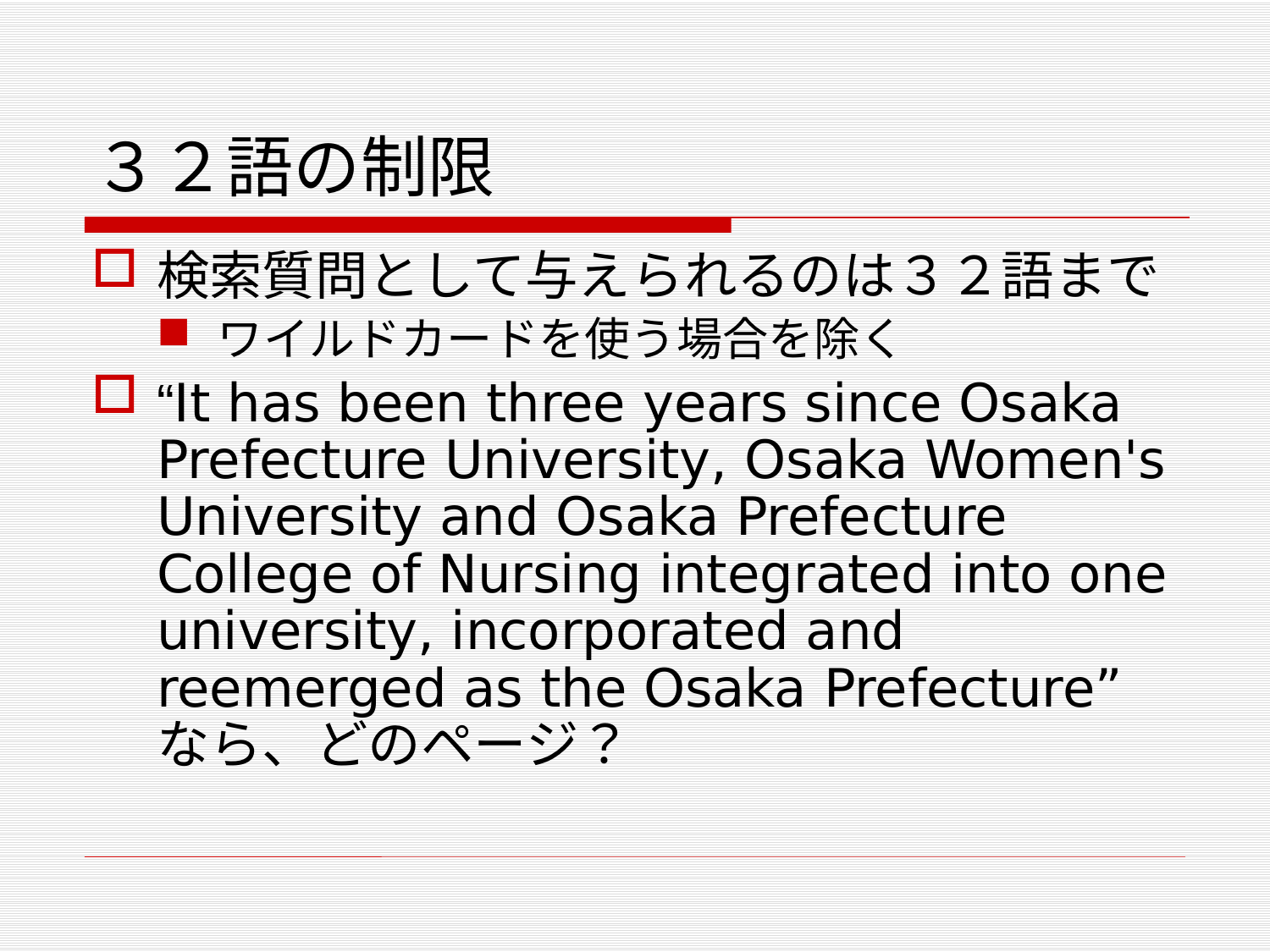

# ３２語の制限
検索質問として与えられるのは３２語まで
ワイルドカードを使う場合を除く
“It has been three years since Osaka Prefecture University, Osaka Women's University and Osaka Prefecture College of Nursing integrated into one university, incorporated and reemerged as the Osaka Prefecture” なら、どのページ？